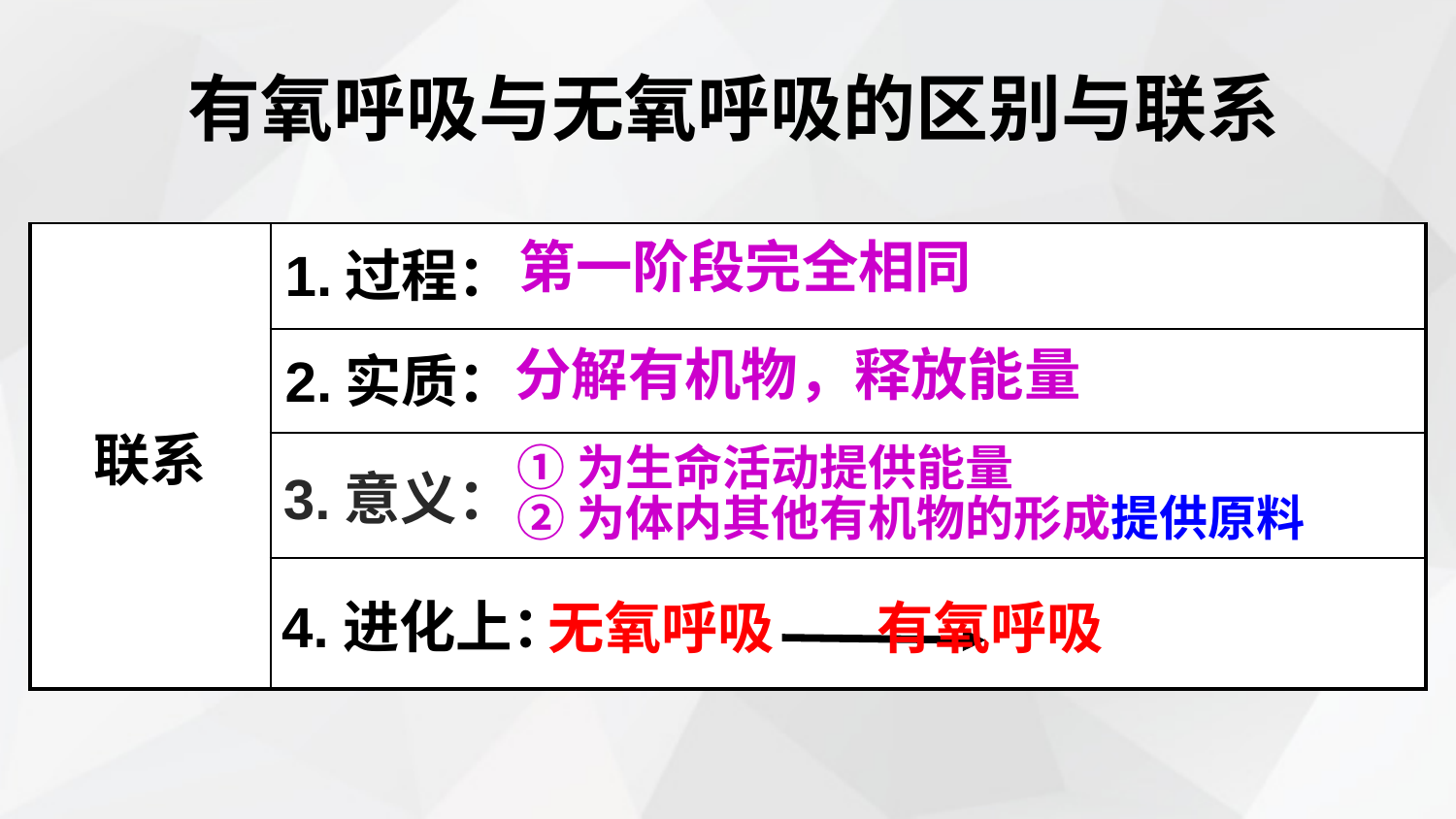

有氧呼吸与无氧呼吸的区别与联系
| 联系 | 1.过程： |
| --- | --- |
|  | 2.实质： |
|  |  |
|  |  |
第一阶段完全相同
分解有机物，释放能量
①为生命活动提供能量
②为体内其他有机物的形成提供原料
3.意义：
4.进化上：
无氧呼吸        有氧呼吸